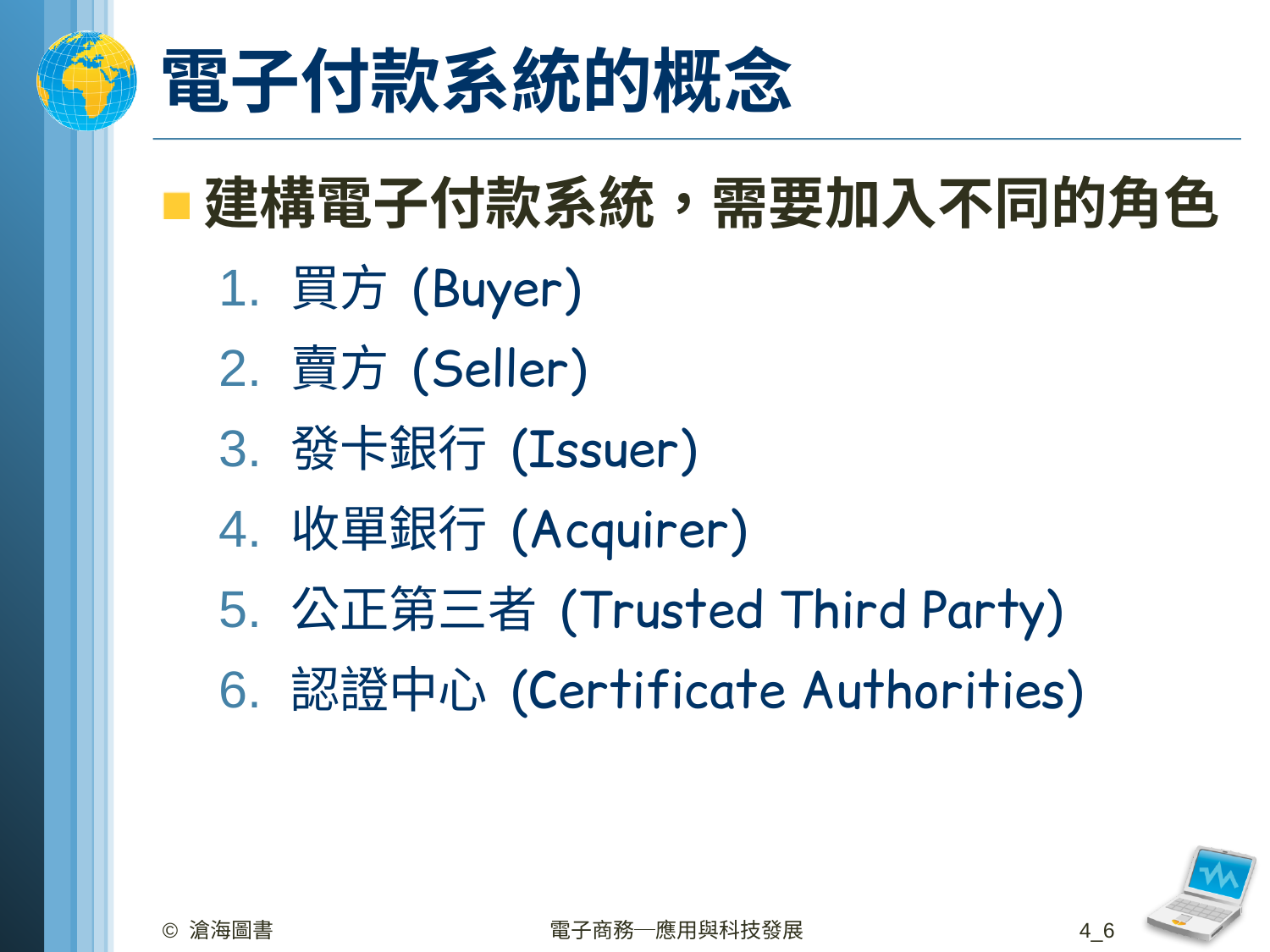

# 電子付款系統的概念
建構電子付款系統，需要加入不同的角色
買方 (Buyer)
賣方 (Seller)
發卡銀行 (Issuer)
收單銀行 (Acquirer)
公正第三者 (Trusted Third Party)
認證中心 (Certificate Authorities)
© 滄海圖書
電子商務─應用與科技發展
4_6